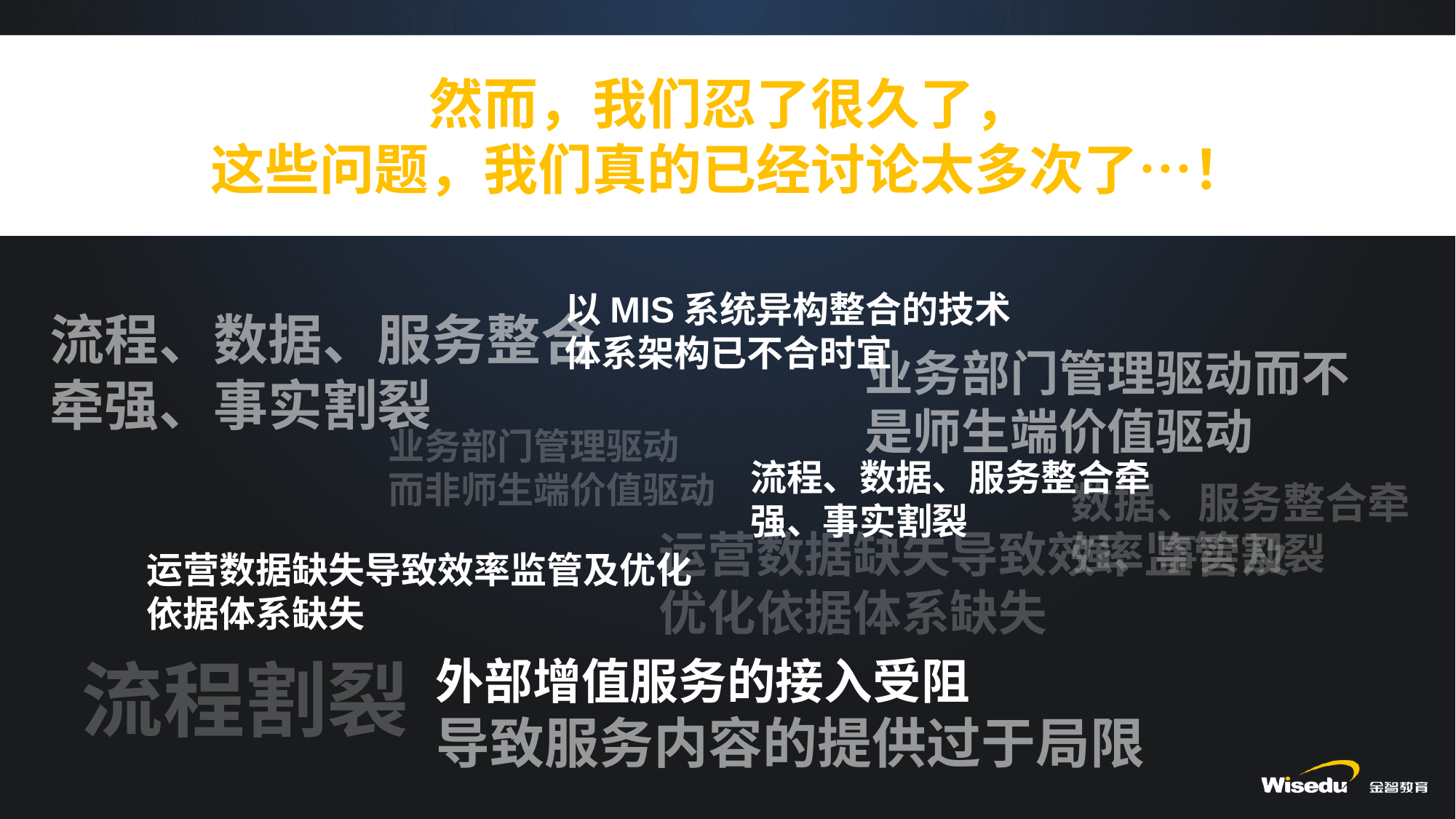

然而，我们忍了很久了，
这些问题，我们真的已经讨论太多次了…！
以MIS系统异构整合的技术体系架构已不合时宜
流程、数据、服务整合牵强、事实割裂
业务部门管理驱动而不是师生端价值驱动
业务部门管理驱动
而非师生端价值驱动
流程、数据、服务整合牵强、事实割裂
数据、服务整合牵强、事实割裂
运营数据缺失导致效率监管及优化依据体系缺失

运营数据缺失导致效率监管及优化依据体系缺失

流程割裂
外部增值服务的接入受阻
导致服务内容的提供过于局限